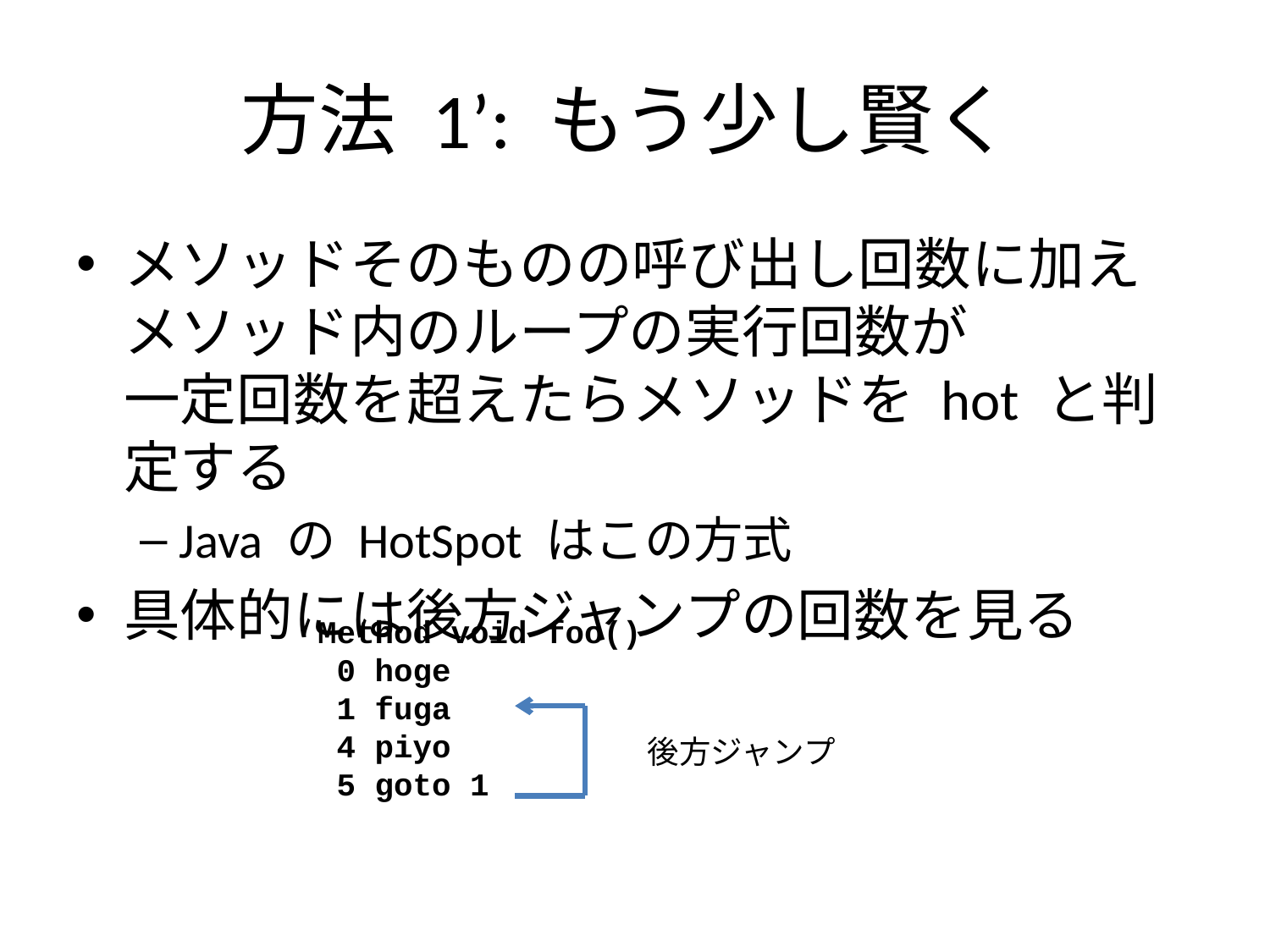

# 方法 1’: もう少し賢く
メソッドそのものの呼び出し回数に加え
メソッド内のループの実行回数が
一定回数を超えたらメソッドを hot と判定する
Java の HotSpot はこの方式
具体的には後方ジャンプの回数を見る

Method void foo()
 0 hoge
 1 fuga
 4 piyo
 5 goto 1
後方ジャンプ